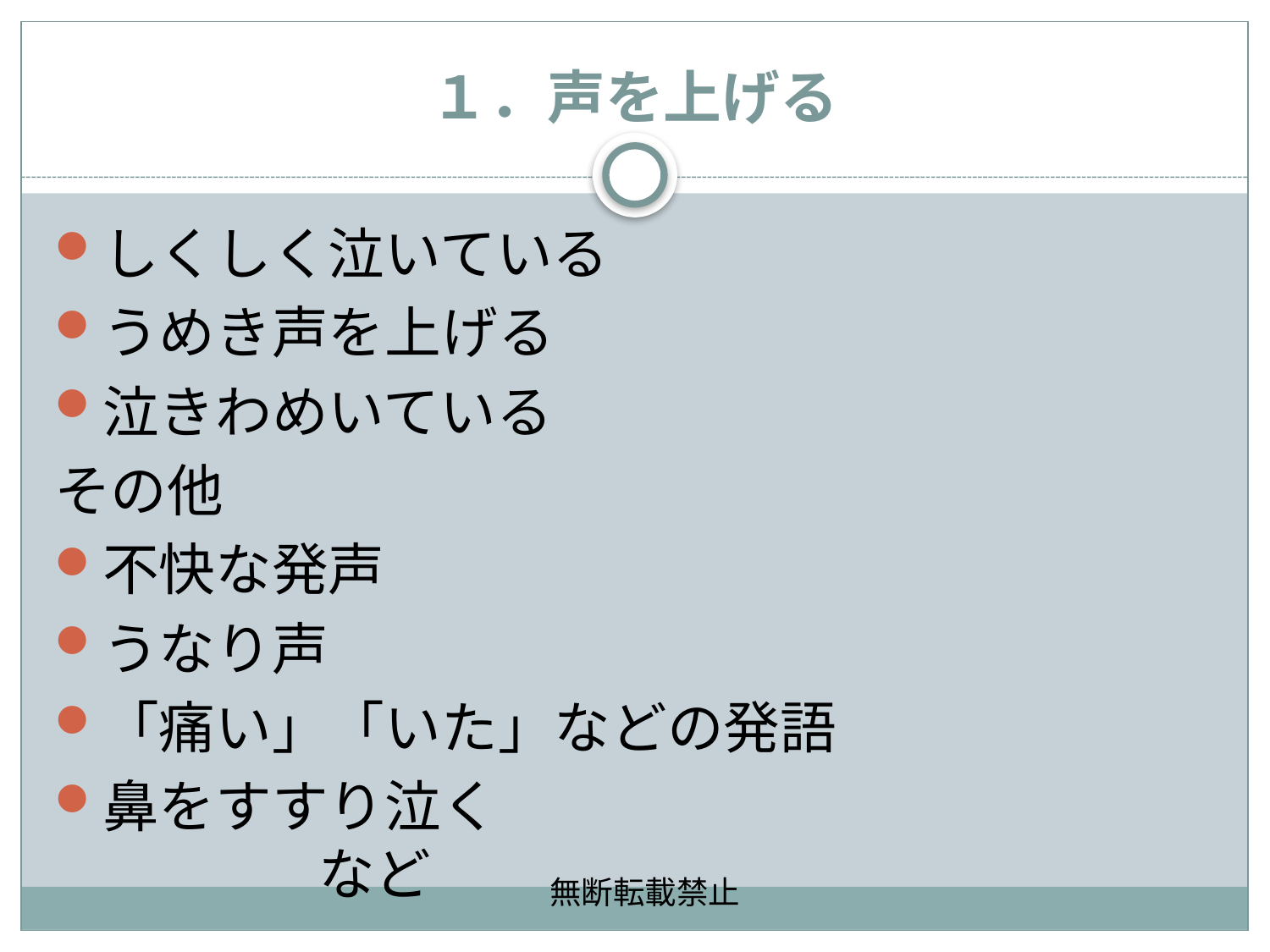

# １．声を上げる
しくしく泣いている
うめき声を上げる
泣きわめいている
その他
不快な発声
うなり声
「痛い」「いた」などの発語
鼻をすすり泣く　　　　　　　　　　　　　　　　など

無断転載禁止